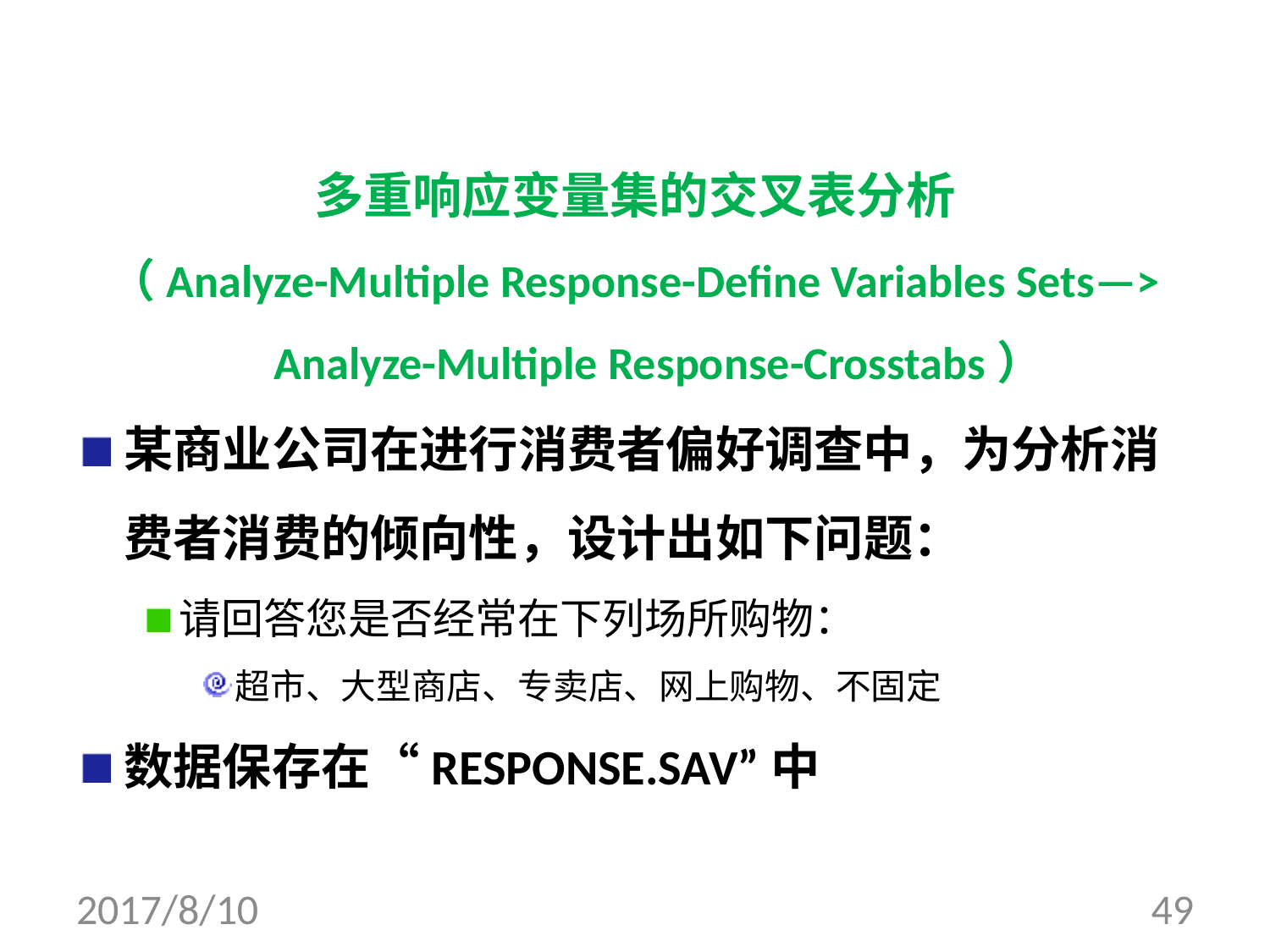

#
多重响应变量集的交叉表分析
（Analyze-Multiple Response-Define Variables Sets—> Analyze-Multiple Response-Crosstabs）
某商业公司在进行消费者偏好调查中，为分析消费者消费的倾向性，设计出如下问题：
请回答您是否经常在下列场所购物：
超市、大型商店、专卖店、网上购物、不固定
数据保存在“RESPONSE.SAV”中

2017/8/10
49